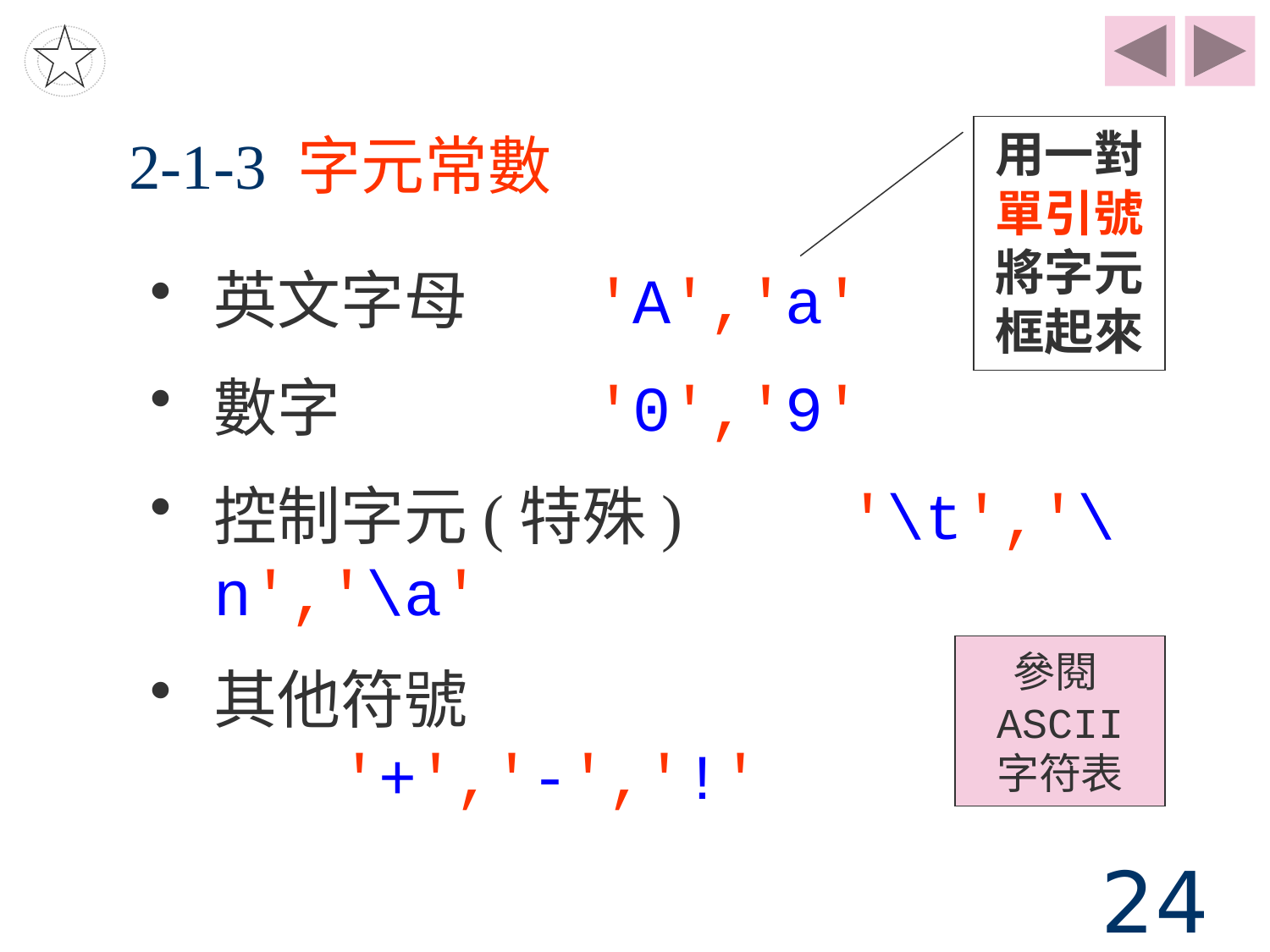

# 2-1-3 字元常數
用一對單引號將字元框起來
英文字母	'A','a'
數字		'0','9'
控制字元(特殊)		'\t','\n','\a'
其他符號
	'+','-','!'
參閱ASCII
字符表
24